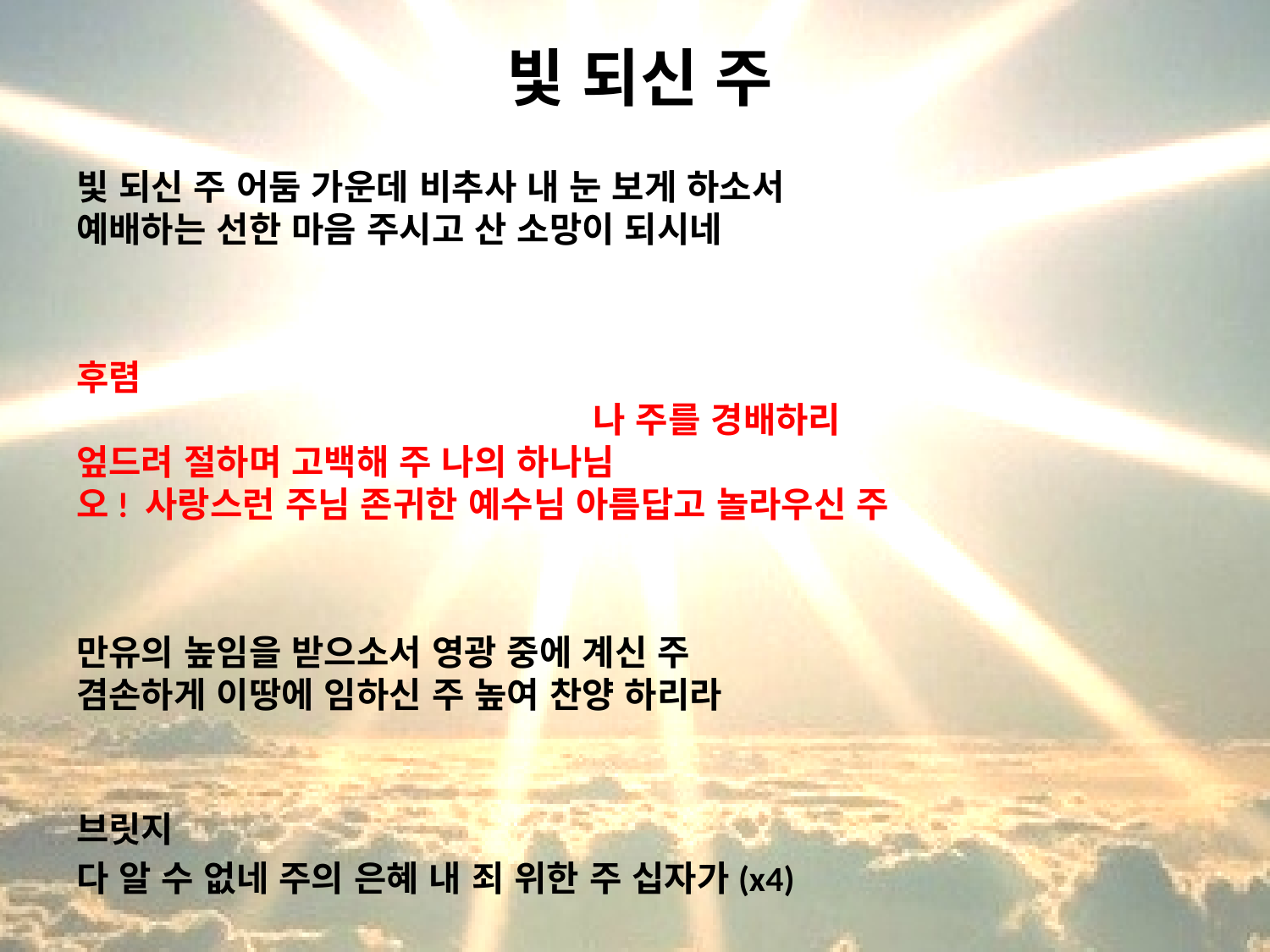

# 빛 되신 주
빛 되신 주 어둠 가운데 비추사 내 눈 보게 하소서
예배하는 선한 마음 주시고 산 소망이 되시네

후렴                                                                                                                                     나 주를 경배하리 엎드려 절하며 고백해 주 나의 하나님
오! 사랑스런 주님 존귀한 예수님 아름답고 놀라우신 주

만유의 높임을 받으소서 영광 중에 계신 주
겸손하게 이땅에 임하신 주 높여 찬양 하리라
브릿지
다 알 수 없네 주의 은혜 내 죄 위한 주 십자가(x4)